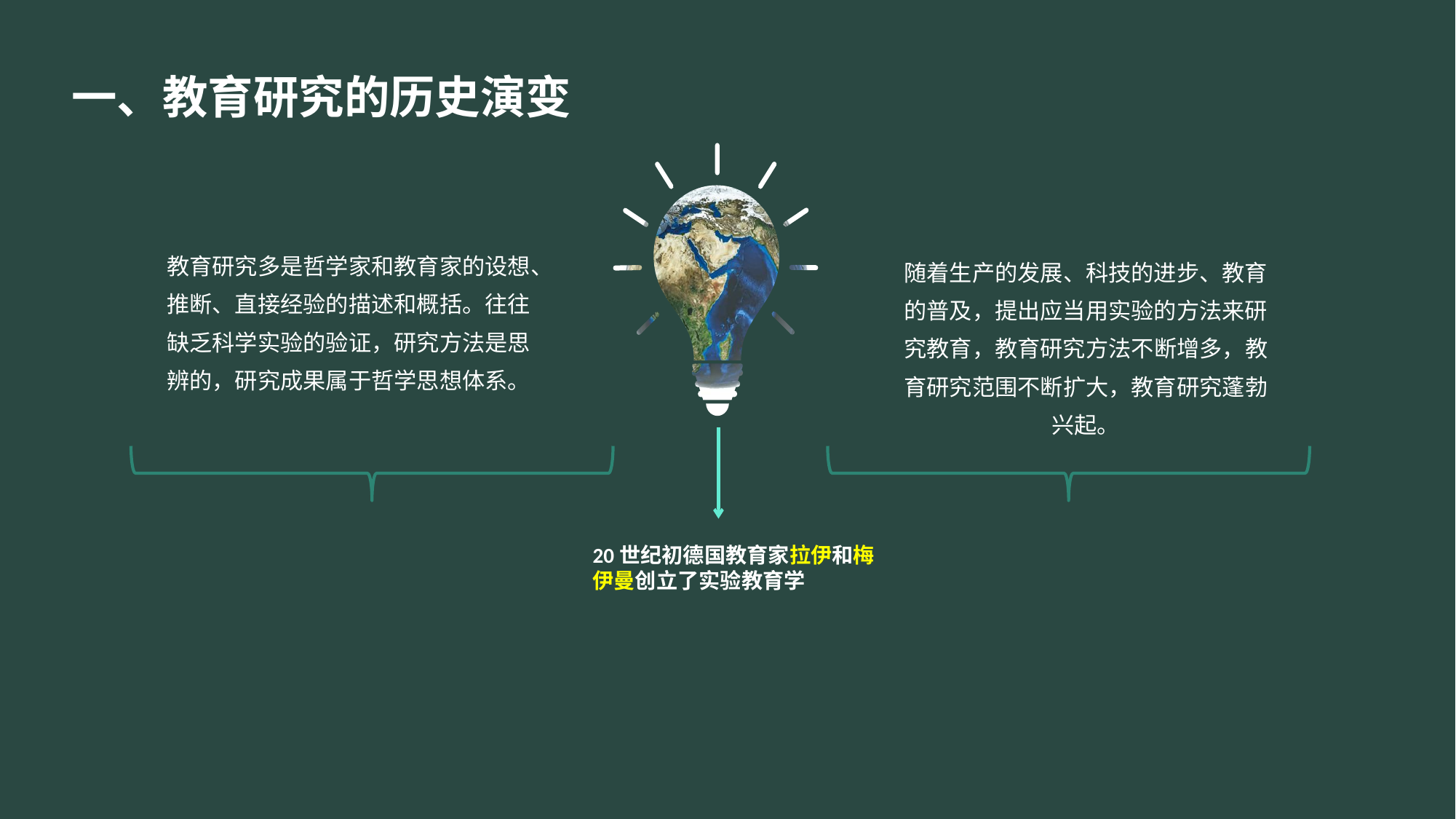

一、教育研究的历史演变

教育研究多是哲学家和教育家的设想、推断、直接经验的描述和概括。往往缺乏科学实验的验证，研究方法是思辨的，研究成果属于哲学思想体系。
随着生产的发展、科技的进步、教育的普及，提出应当用实验的方法来研究教育，教育研究方法不断增多，教育研究范围不断扩大，教育研究蓬勃兴起。
20世纪初德国教育家拉伊和梅伊曼创立了实验教育学